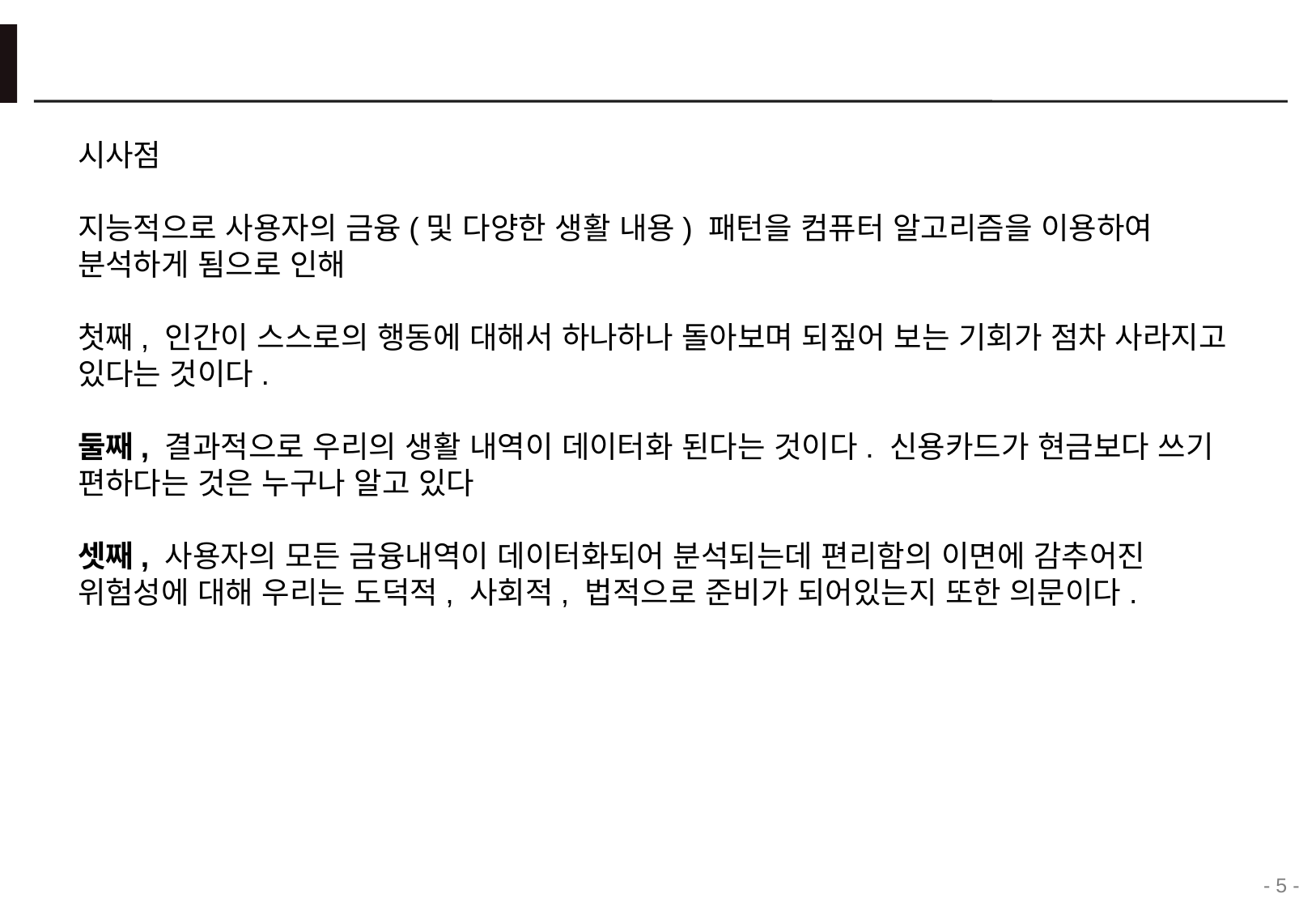

#
시사점

지능적으로 사용자의 금융(및 다양한 생활 내용) 패턴을 컴퓨터 알고리즘을 이용하여 분석하게 됨으로 인해

첫째, 인간이 스스로의 행동에 대해서 하나하나 돌아보며 되짚어 보는 기회가 점차 사라지고 있다는 것이다.

둘째, 결과적으로 우리의 생활 내역이 데이터화 된다는 것이다. 신용카드가 현금보다 쓰기 편하다는 것은 누구나 알고 있다

셋째, 사용자의 모든 금융내역이 데이터화되어 분석되는데 편리함의 이면에 감추어진 위험성에 대해 우리는 도덕적, 사회적, 법적으로 준비가 되어있는지 또한 의문이다.

- 5 -